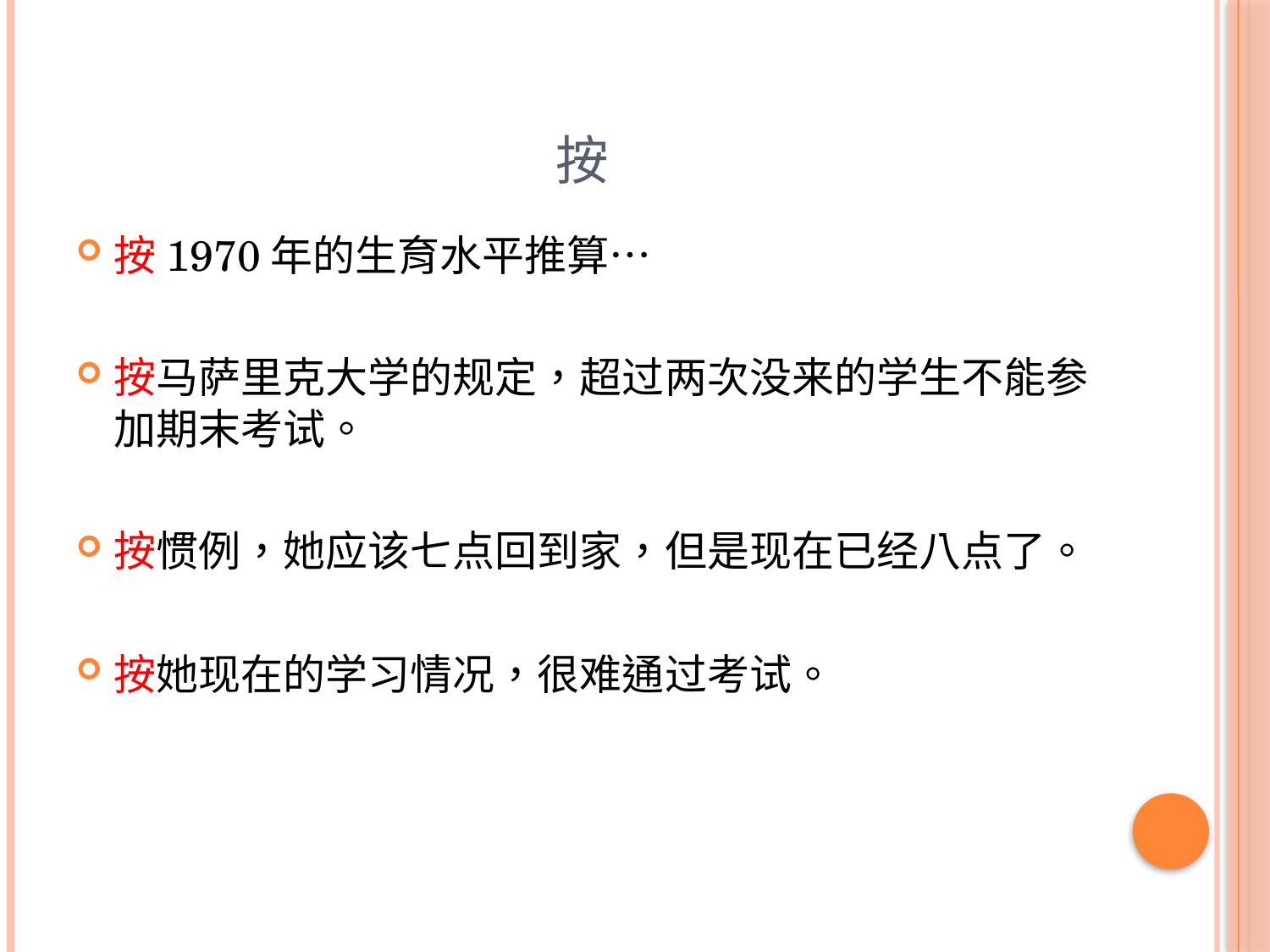

# 按
按1970年的生育水平推算…

按马萨里克大学的规定，超过两次没来的学生不能参加期末考试。

按惯例，她应该七点回到家，但是现在已经八点了。

按她现在的学习情况，很难通过考试。